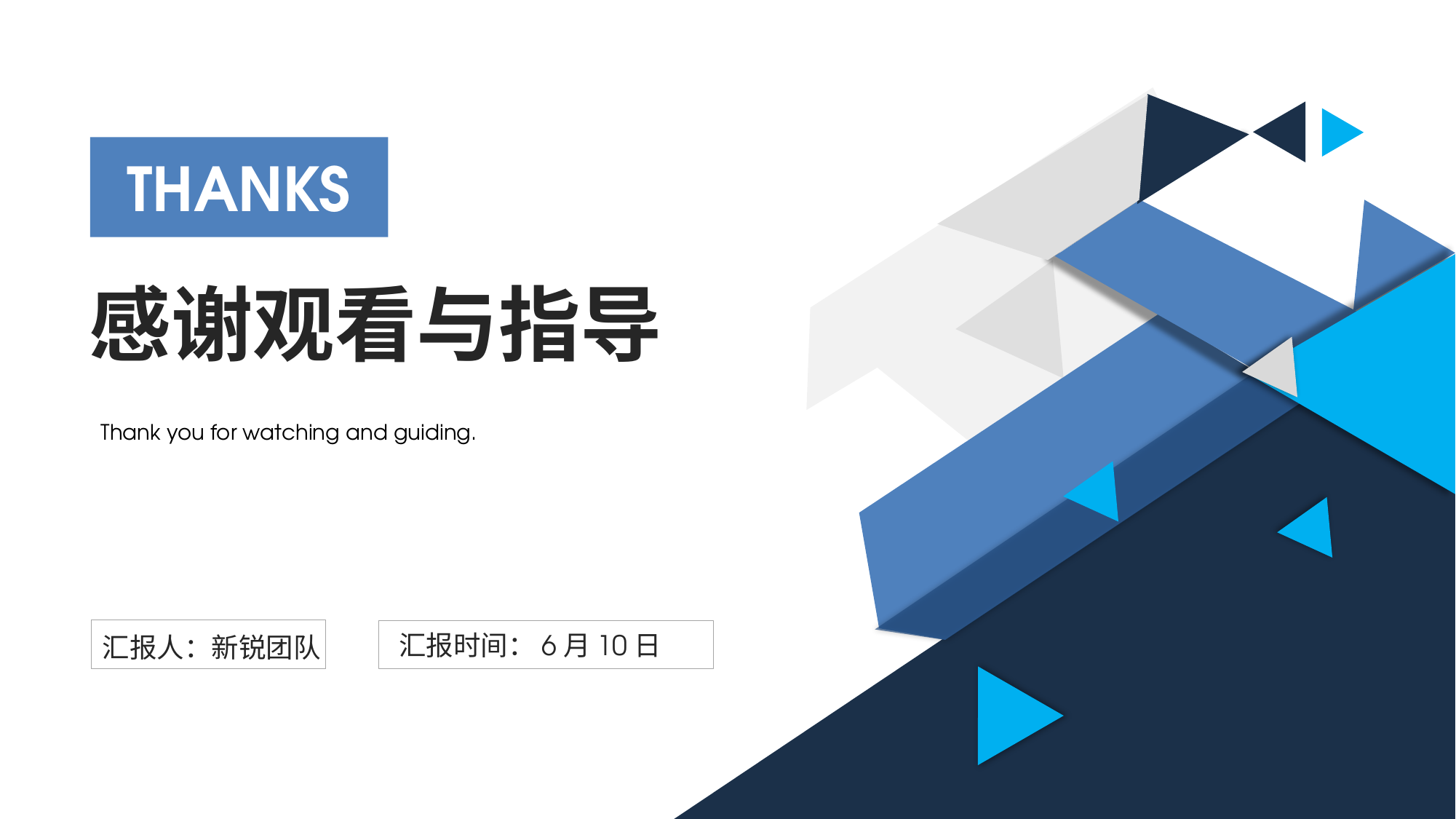

THANKS

感谢观看与指导

Thank you for watching and guiding.

汇报时间：6月10日
汇报人：新锐团队